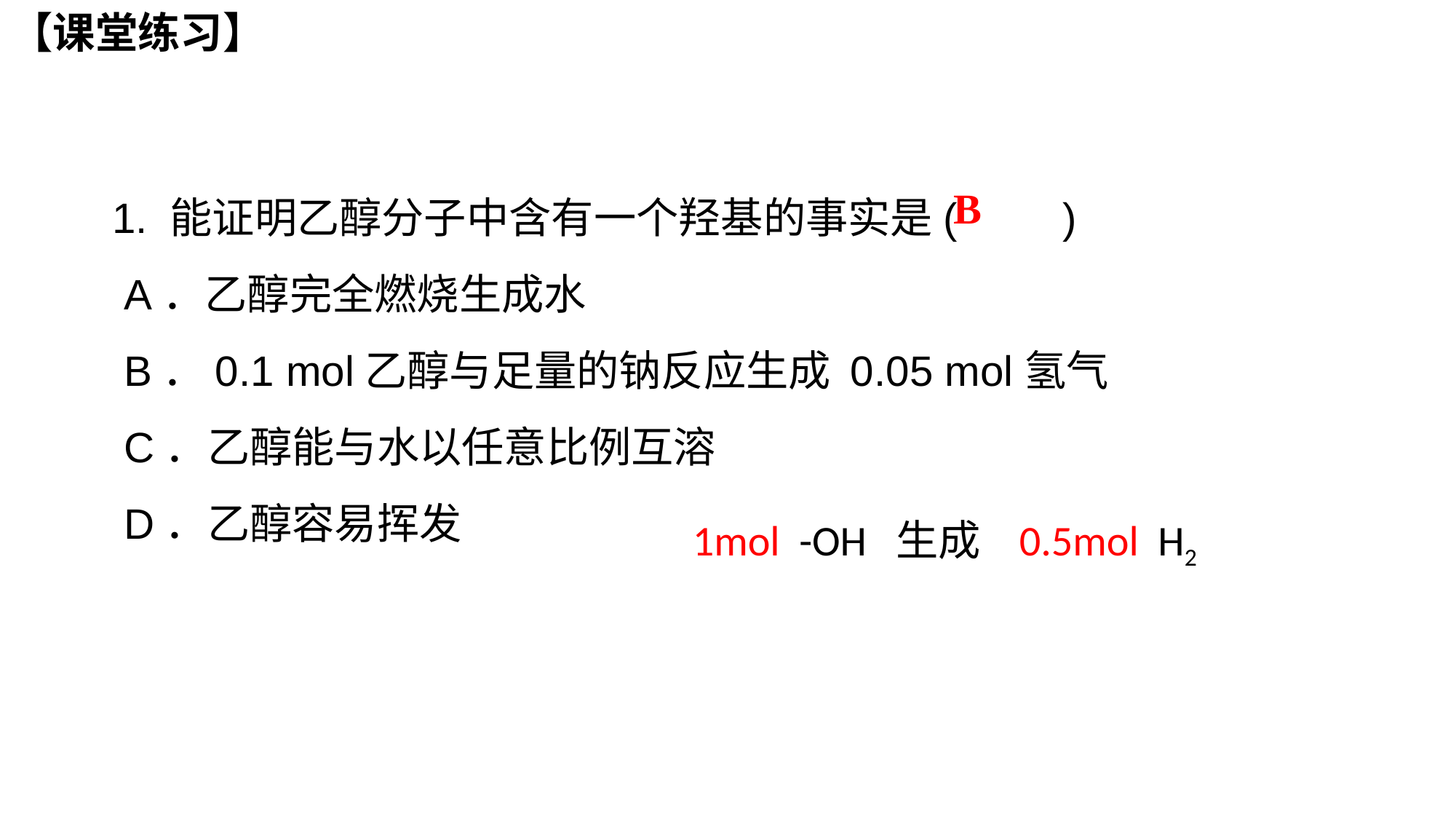

【课堂练习】
1. 能证明乙醇分子中含有一个羟基的事实是(　　)
 A．乙醇完全燃烧生成水
 B．0.1 mol乙醇与足量的钠反应生成 0.05 mol氢气
 C．乙醇能与水以任意比例互溶
 D．乙醇容易挥发
B
1mol  -OH  生成   0.5mol  H2